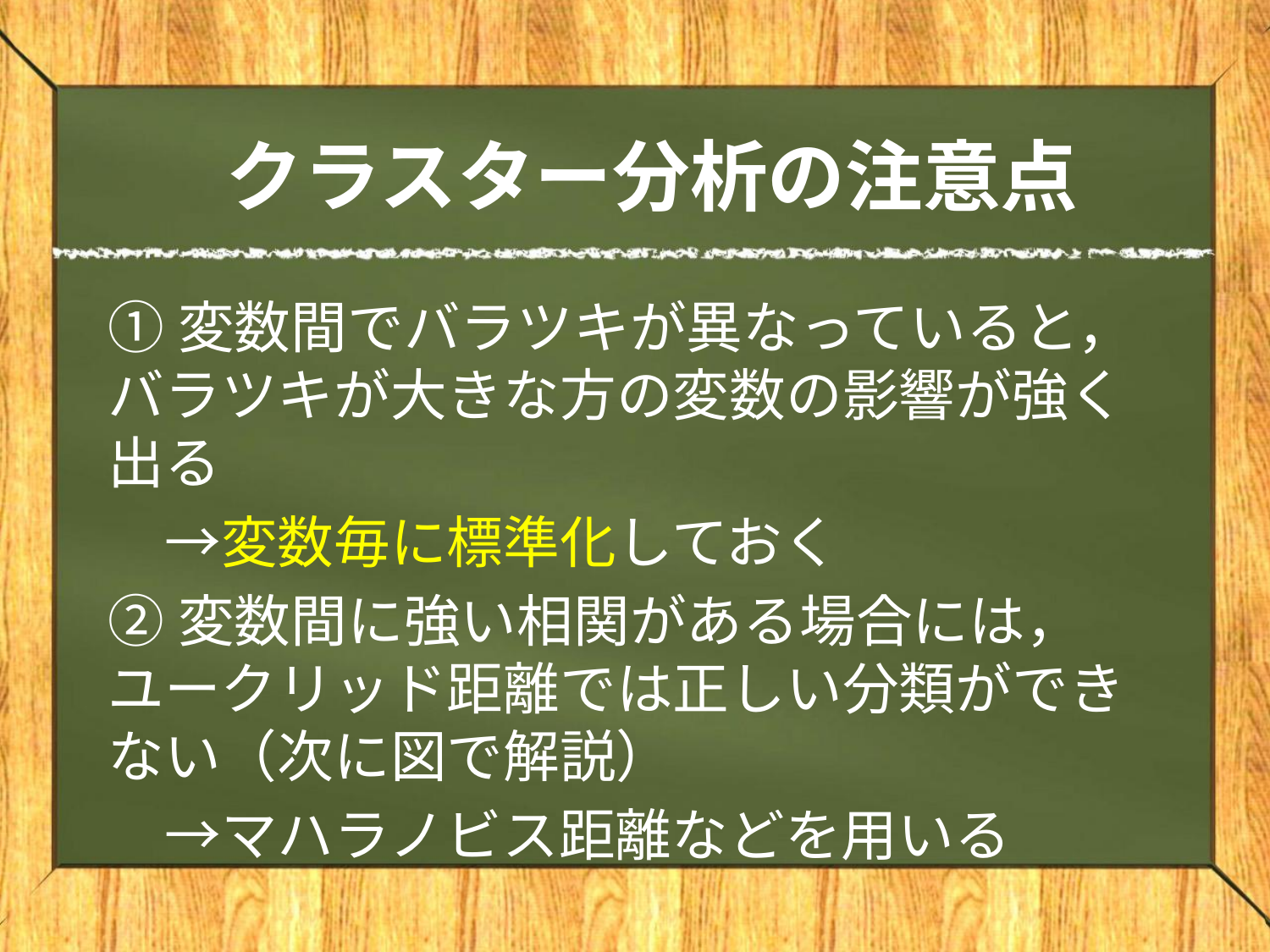

# クラスター分析の注意点
①変数間でバラツキが異なっていると，バラツキが大きな方の変数の影響が強く出る
　→変数毎に標準化しておく
②変数間に強い相関がある場合には，ユークリッド距離では正しい分類ができない（次に図で解説）
　→マハラノビス距離などを用いる